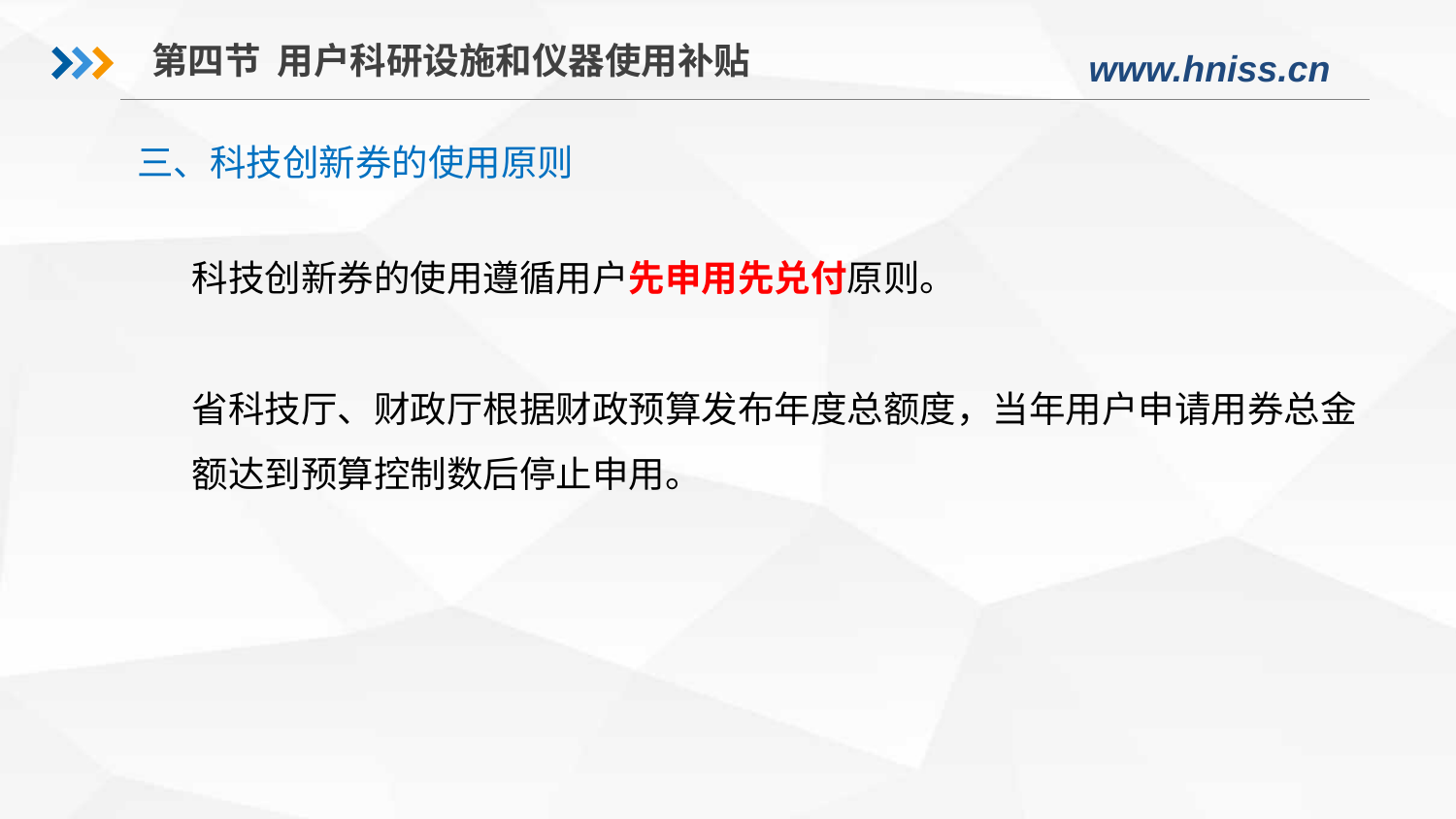

第四节  用户科研设施和仪器使用补贴
三、科技创新券的使用原则
科技创新券的使用遵循用户先申用先兑付原则。

省科技厅、财政厅根据财政预算发布年度总额度，当年用户申请用券总金额达到预算控制数后停止申用。